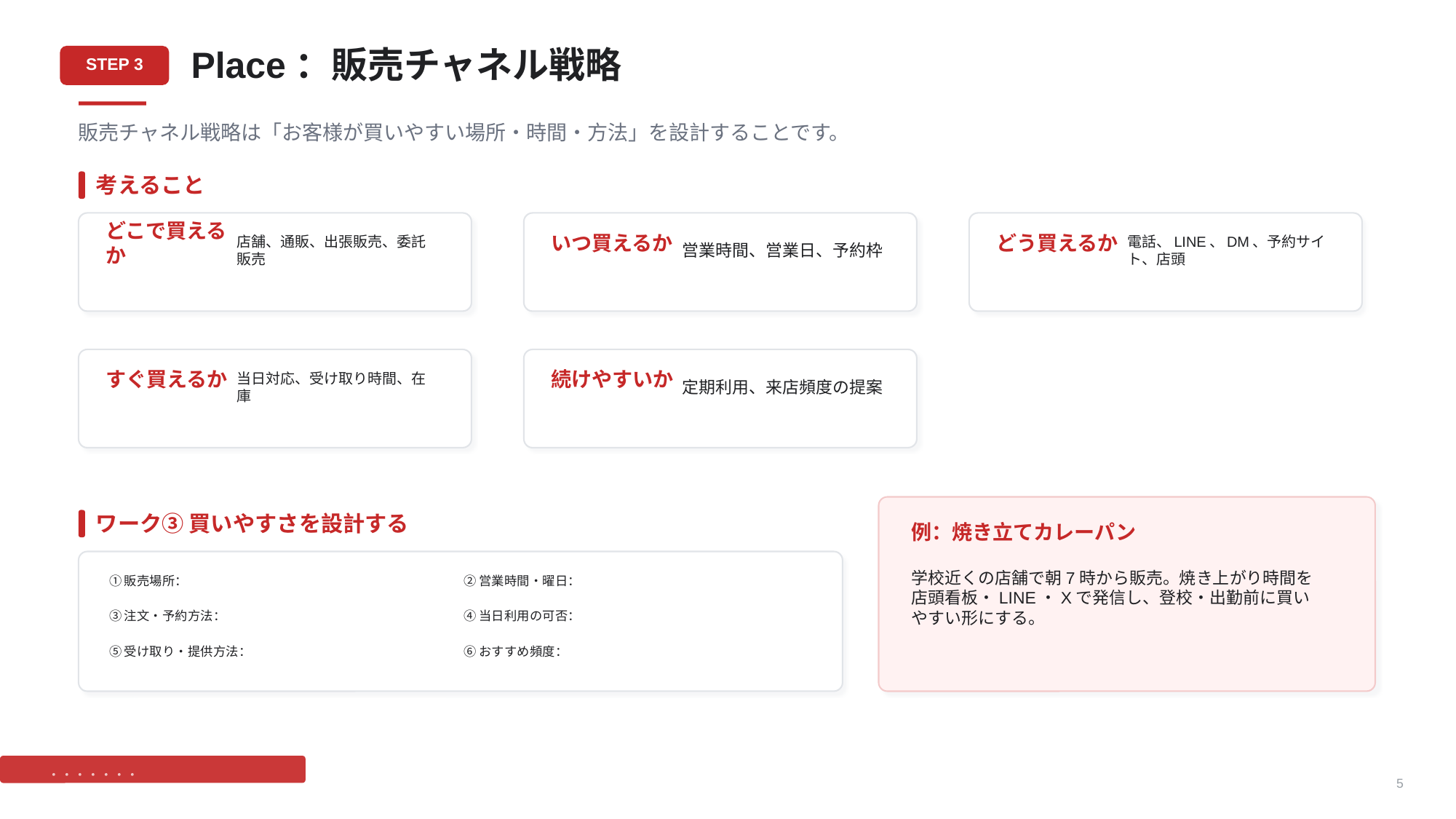

Place：販売チャネル戦略

STEP 3

販売チャネル戦略は「お客様が買いやすい場所・時間・方法」を設計することです。
考えること

どこで買えるか
店舗、通販、出張販売、委託販売
いつ買えるか
営業時間、営業日、予約枠
どう買えるか
電話、LINE、DM、予約サイト、店頭

すぐ買えるか
当日対応、受け取り時間、在庫
続けやすいか
定期利用、来店頻度の提案

ワーク③ 買いやすさを設計する

例：焼き立てカレーパン

学校近くの店舗で朝7時から販売。焼き上がり時間を店頭看板・LINE・Xで発信し、登校・出勤前に買いやすい形にする。
①販売場所：
②営業時間・曜日：
③注文・予約方法：
④当日利用の可否：
⑤受け取り・提供方法：
⑥おすすめ頻度：

5